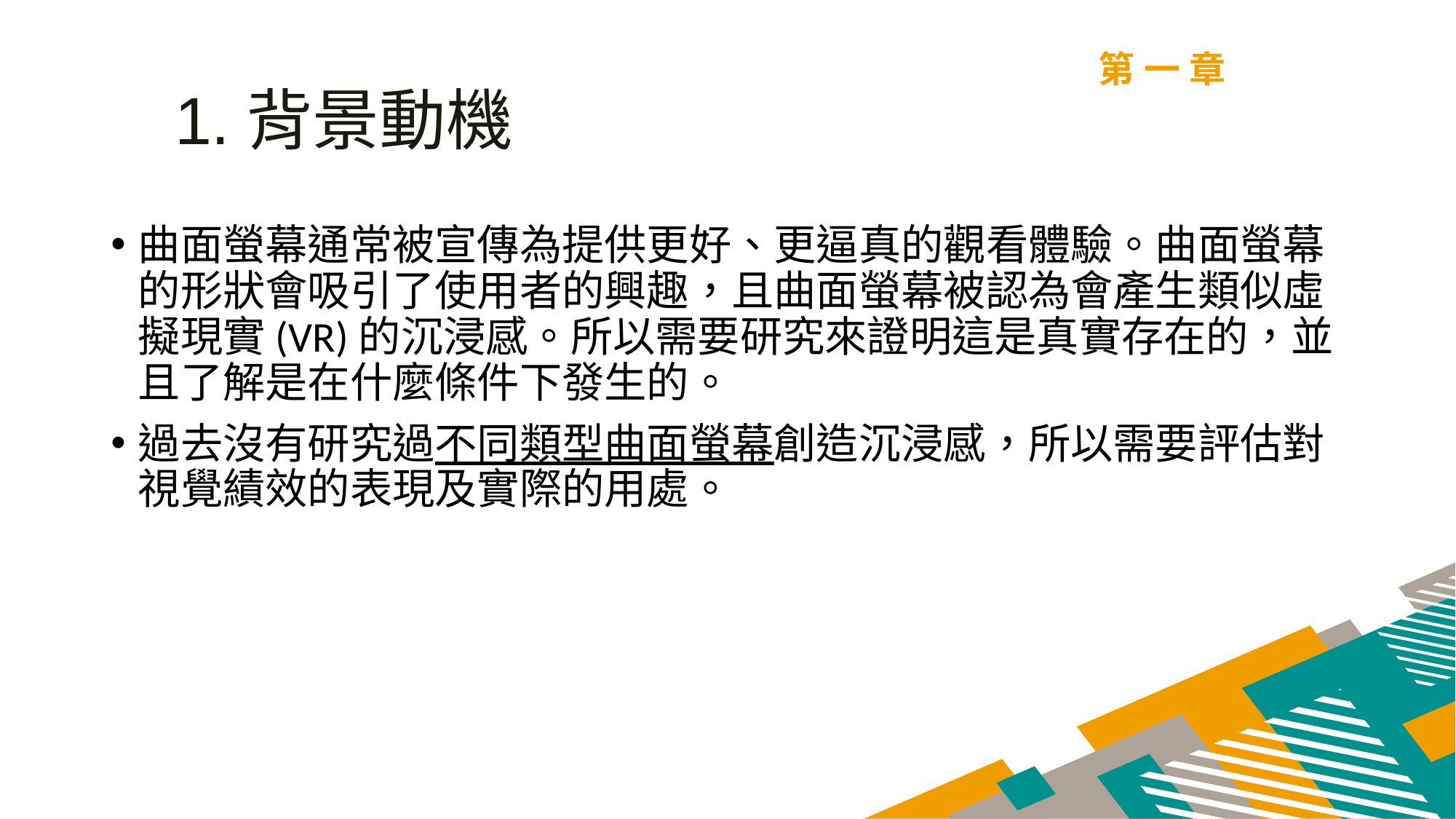

第一章
1.背景動機
曲面螢幕通常被宣傳為提供更好、更逼真的觀看體驗。曲面螢幕的形狀會吸引了使用者的興趣，且曲面螢幕被認為會產生類似虛擬現實(VR)的沉浸感。所以需要研究來證明這是真實存在的，並且了解是在什麼條件下發生的。
過去沒有研究過不同類型曲面螢幕創造沉浸感，所以需要評估對視覺績效的表現及實際的用處。